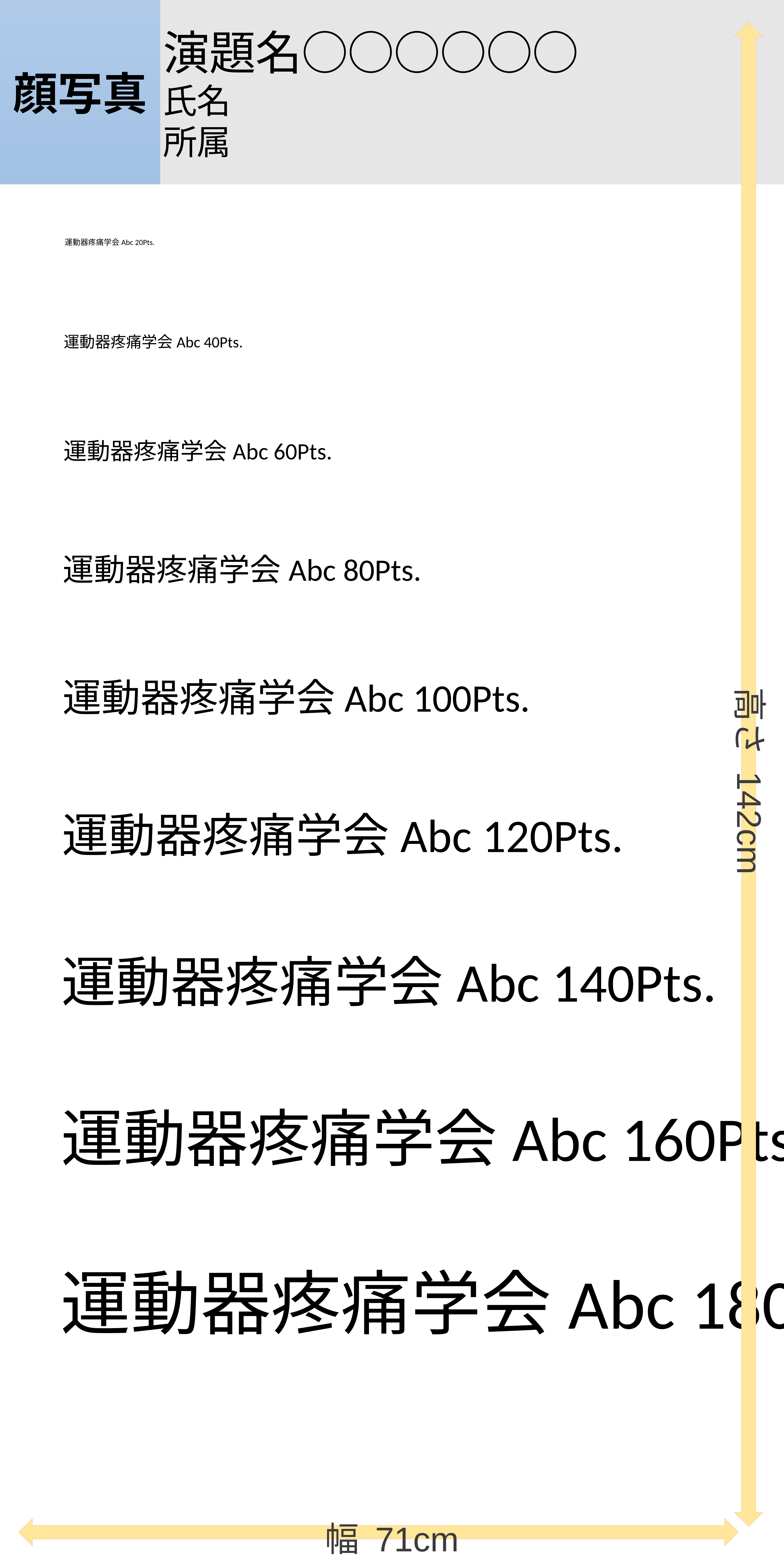

顔写真
演題名○○○○○○
氏名
所属

運動器疼痛学会Abc 20Pts.
運動器疼痛学会Abc 40Pts.
運動器疼痛学会Abc 60Pts.
運動器疼痛学会Abc 80Pts.
運動器疼痛学会Abc 100Pts.
高さ 142cm
運動器疼痛学会Abc 120Pts.
運動器疼痛学会Abc 140Pts.
運動器疼痛学会Abc 160Pts.
運動器疼痛学会Abc 180Pts.
幅 71cm